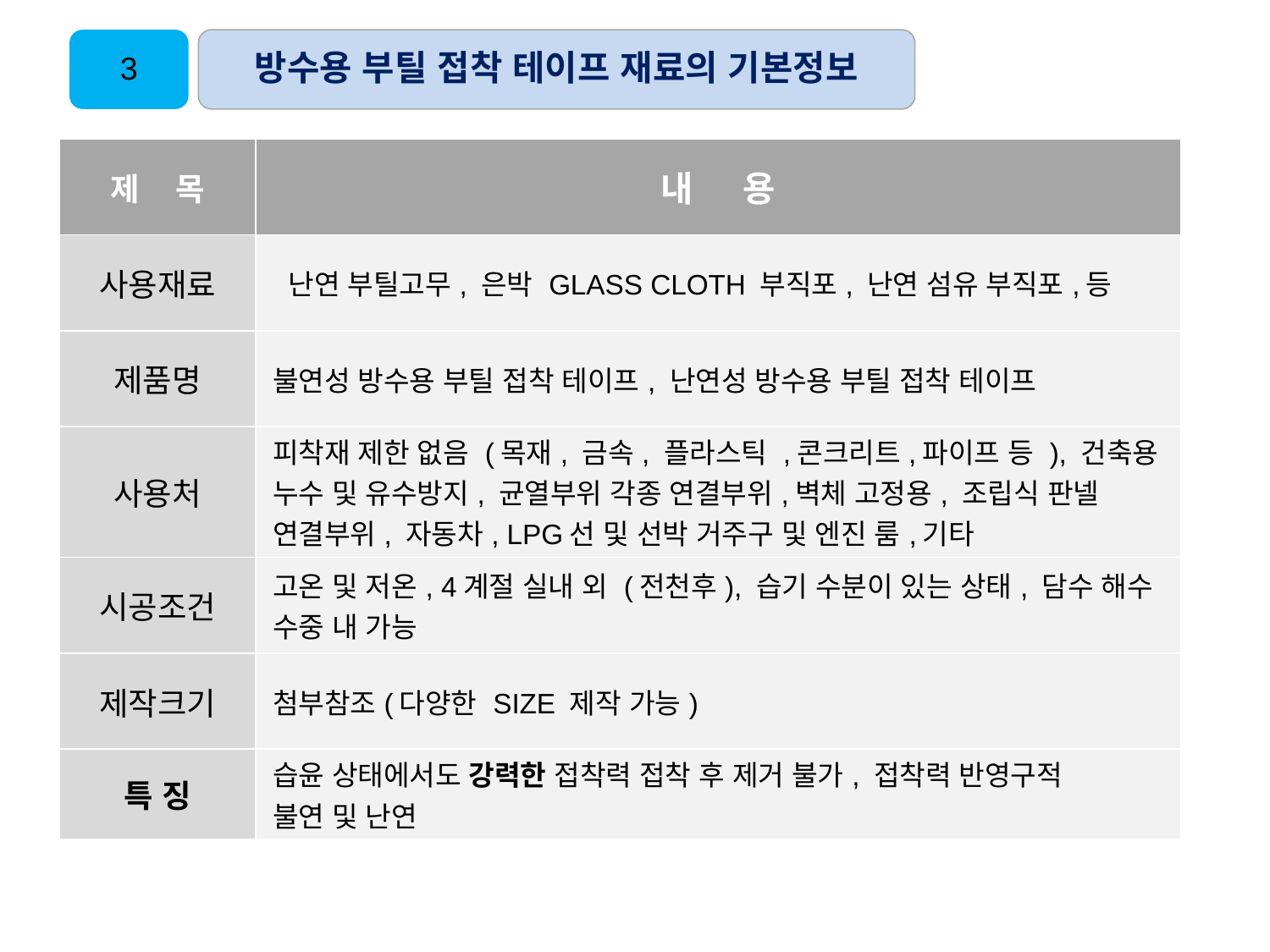

3
방수용 부틸 접착 테이프 재료의 기본정보
| 제 목 | 내 용 |
| --- | --- |
| 사용재료 | 난연 부틸고무, 은박 GLASS CLOTH 부직포, 난연 섬유 부직포,등 |
| 제품명 | 불연성 방수용 부틸 접착 테이프, 난연성 방수용 부틸 접착 테이프 |
| 사용처 | 피착재 제한 없음 (목재, 금속, 플라스틱 ,콘크리트,파이프 등 ), 건축용 누수 및 유수방지, 균열부위 각종 연결부위,벽체 고정용, 조립식 판넬 연결부위, 자동차, LPG선 및 선박 거주구 및 엔진 룸,기타 |
| 시공조건 | 고온 및 저온, 4계절 실내 외 (전천후), 습기 수분이 있는 상태, 담수 해수 수중 내 가능 |
| 제작크기 | 첨부참조(다양한 SIZE 제작 가능) |
| 특 징 | 습윤 상태에서도 강력한 접착력 접착 후 제거 불가, 접착력 반영구적 불연 및 난연 |